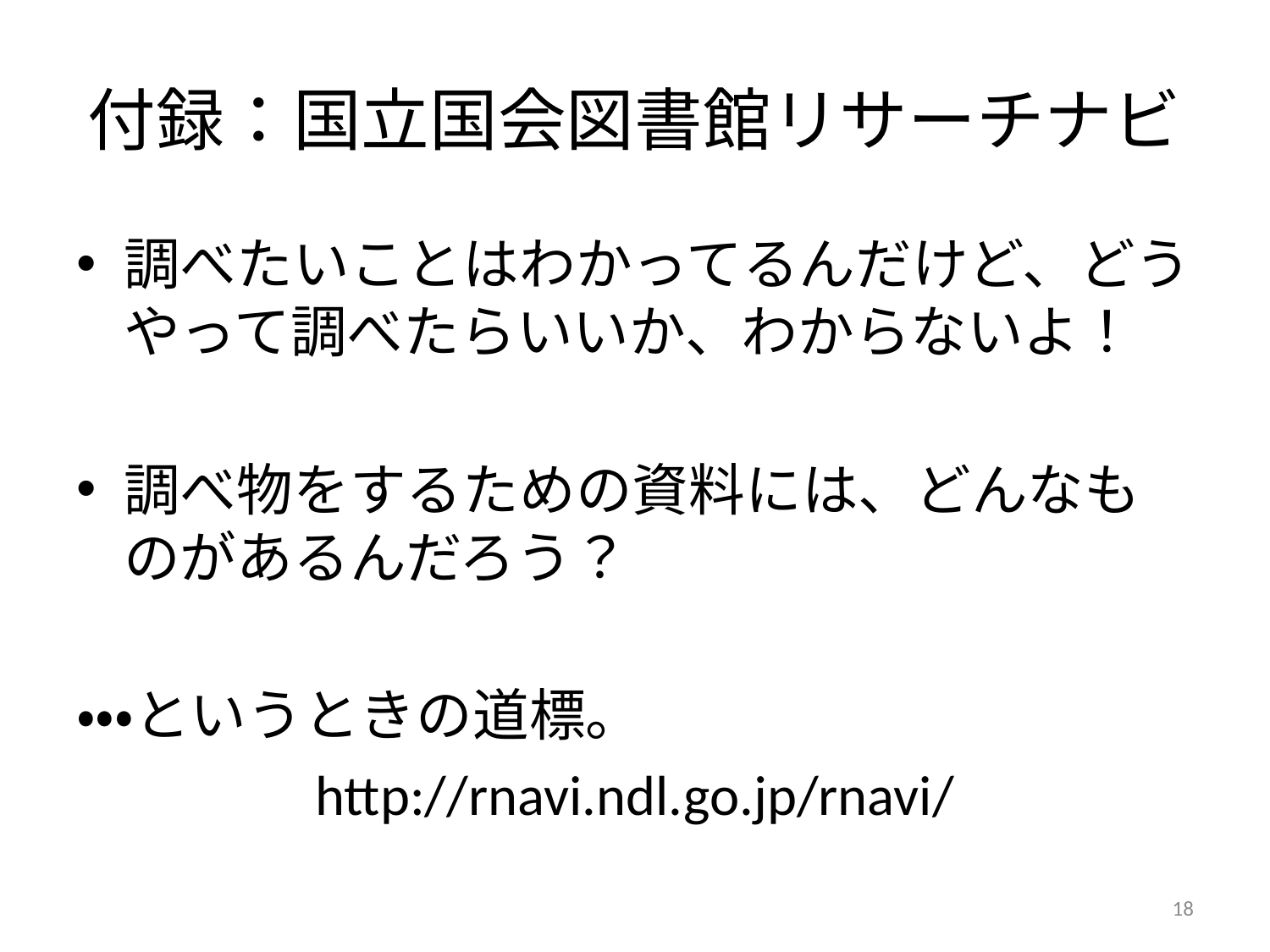

# 付録：国立国会図書館リサーチナビ
調べたいことはわかってるんだけど、どうやって調べたらいいか、わからないよ！

調べ物をするための資料には、どんなものがあるんだろう？

・・・というときの道標。
http://rnavi.ndl.go.jp/rnavi/

18